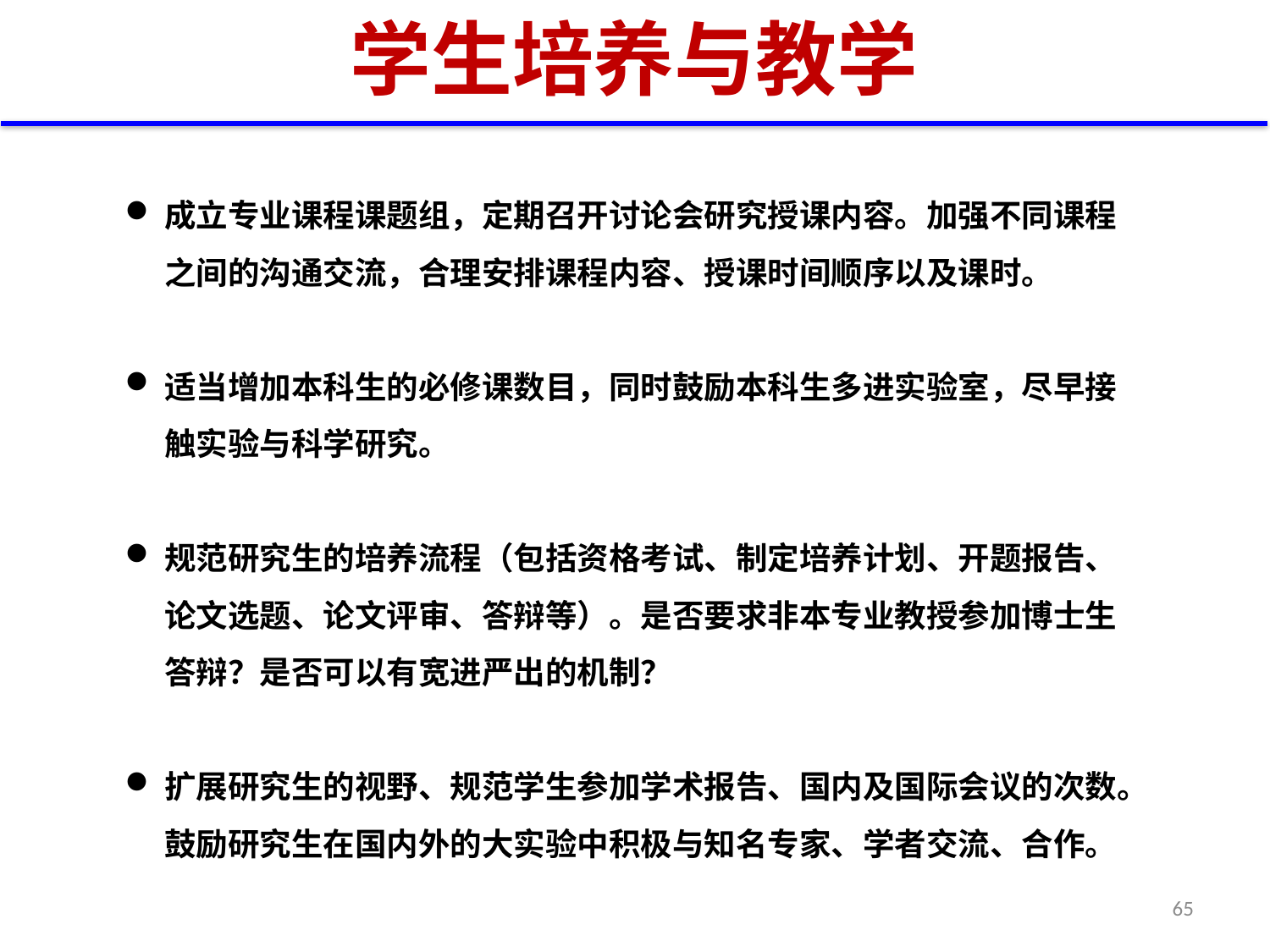

# 学生培养与教学
成立专业课程课题组，定期召开讨论会研究授课内容。加强不同课程之间的沟通交流，合理安排课程内容、授课时间顺序以及课时。

适当增加本科生的必修课数目，同时鼓励本科生多进实验室，尽早接触实验与科学研究。

规范研究生的培养流程（包括资格考试、制定培养计划、开题报告、论文选题、论文评审、答辩等）。是否要求非本专业教授参加博士生答辩？是否可以有宽进严出的机制？

扩展研究生的视野、规范学生参加学术报告、国内及国际会议的次数。鼓励研究生在国内外的大实验中积极与知名专家、学者交流、合作。
65